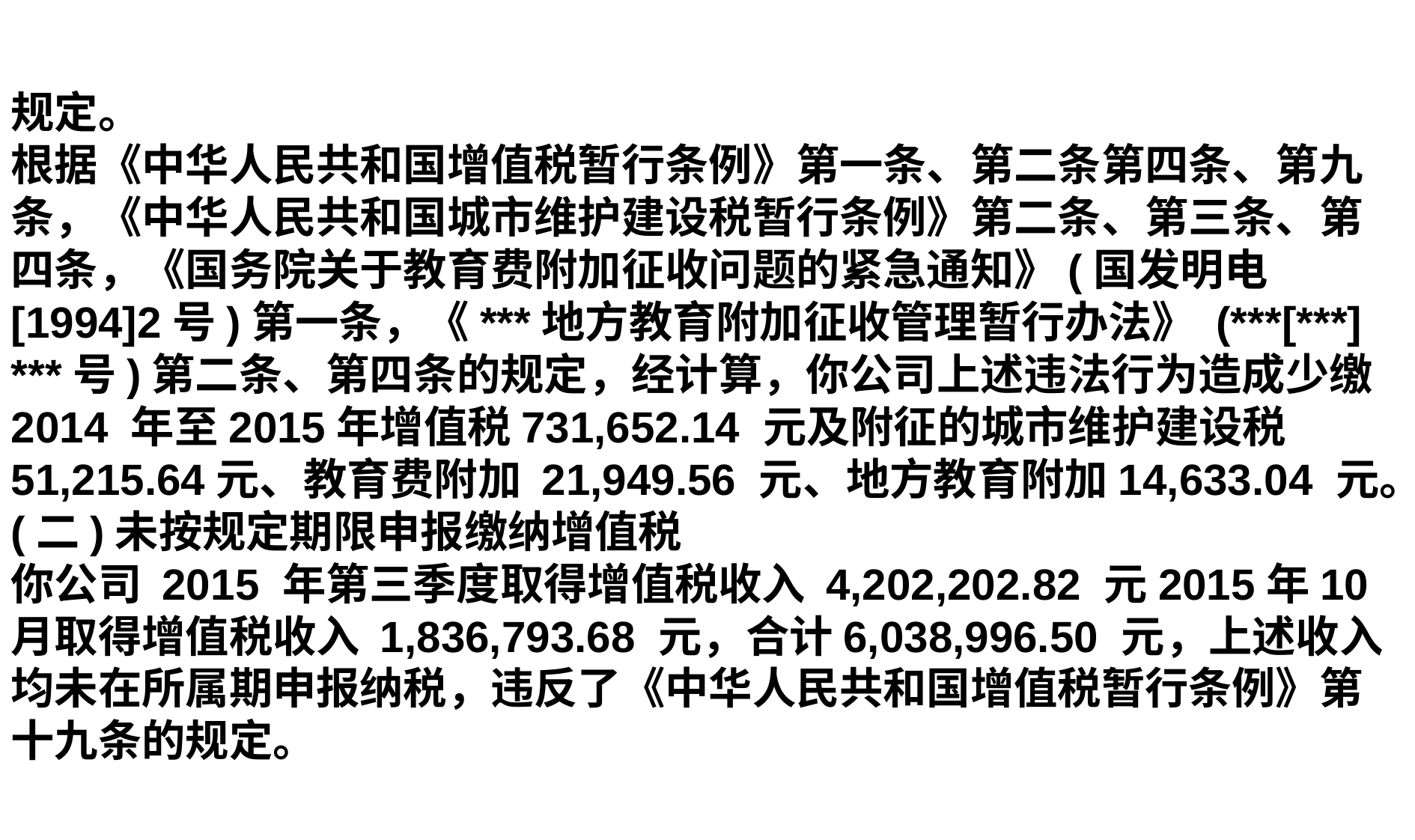

规定。
根据《中华人民共和国增值税暂行条例》第一条、第二条第四条、第九条，《中华人民共和国城市维护建设税暂行条例》第二条、第三条、第四条，《国务院关于教育费附加征收问题的紧急通知》(国发明电[1994]2号)第一条，《***地方教育附加征收管理暂行办法》 (***[***] ***号)第二条、第四条的规定，经计算，你公司上述违法行为造成少缴 2014 年至2015年增值税731,652.14 元及附征的城市维护建设税51,215.64元、教育费附加 21,949.56 元、地方教育附加14,633.04 元。
(二)未按规定期限申报缴纳增值税
你公司 2015 年第三季度取得增值税收入 4,202,202.82 元2015年10月取得增值税收入 1,836,793.68 元，合计6,038,996.50 元，上述收入均未在所属期申报纳税，违反了《中华人民共和国增值税暂行条例》第十九条的规定。